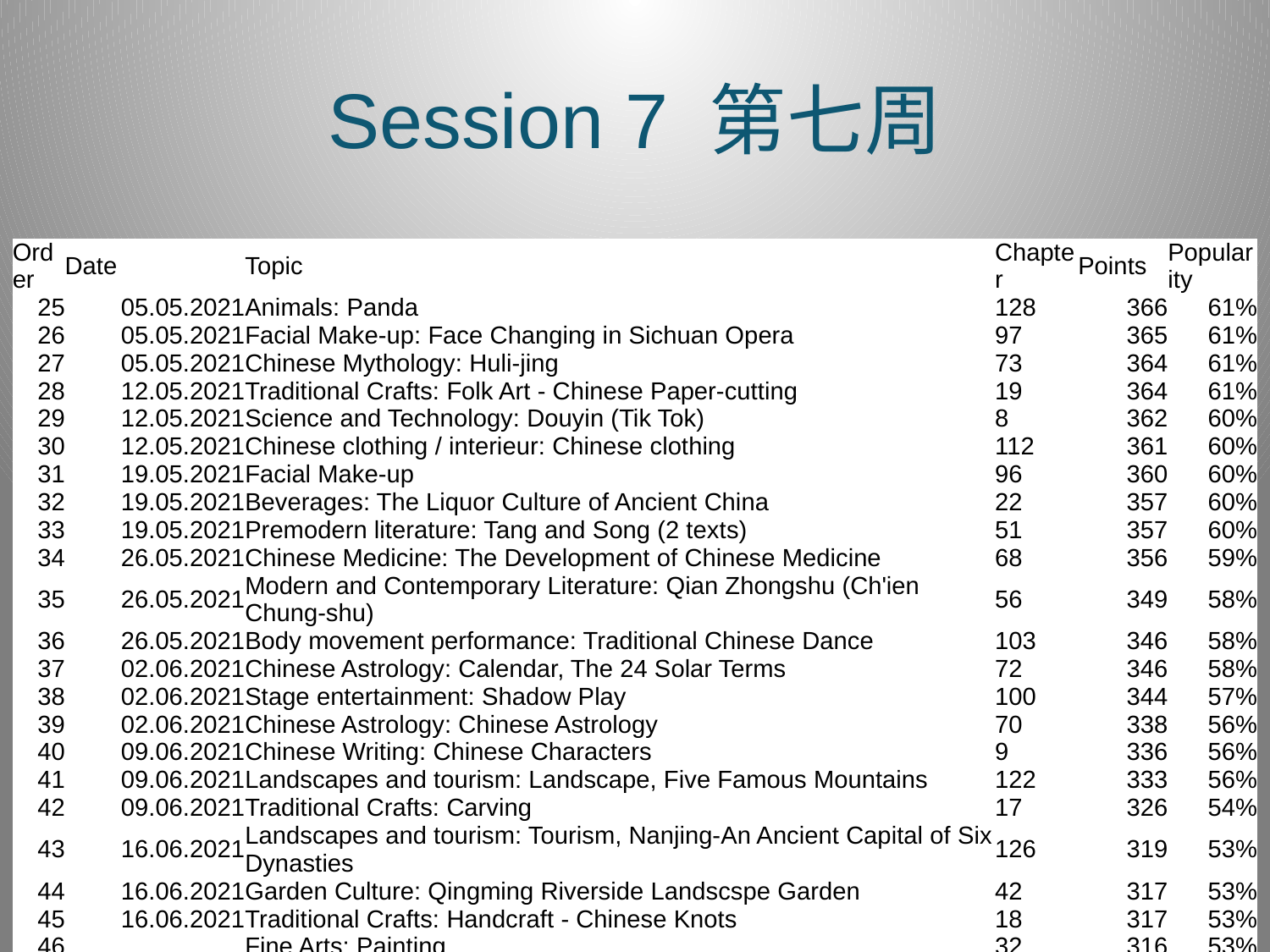

# Session 7 第七周
| Order | Date | Topic | Chapter | Points | Popularity |
| --- | --- | --- | --- | --- | --- |
| 25 | 05.05.2021 | Animals: Panda | 128 | 366 | 61% |
| 26 | 05.05.2021 | Facial Make-up: Face Changing in Sichuan Opera | 97 | 365 | 61% |
| 27 | 05.05.2021 | Chinese Mythology: Huli-jing | 73 | 364 | 61% |
| 28 | 12.05.2021 | Traditional Crafts: Folk Art - Chinese Paper-cutting | 19 | 364 | 61% |
| 29 | 12.05.2021 | Science and Technology: Douyin (Tik Tok) | 8 | 362 | 60% |
| 30 | 12.05.2021 | Chinese clothing / interieur: Chinese clothing | 112 | 361 | 60% |
| 31 | 19.05.2021 | Facial Make-up | 96 | 360 | 60% |
| 32 | 19.05.2021 | Beverages: The Liquor Culture of Ancient China | 22 | 357 | 60% |
| 33 | 19.05.2021 | Premodern literature: Tang and Song (2 texts) | 51 | 357 | 60% |
| 34 | 26.05.2021 | Chinese Medicine: The Development of Chinese Medicine | 68 | 356 | 59% |
| 35 | 26.05.2021 | Modern and Contemporary Literature: Qian Zhongshu (Ch'ien Chung-shu) | 56 | 349 | 58% |
| 36 | 26.05.2021 | Body movement performance: Traditional Chinese Dance | 103 | 346 | 58% |
| 37 | 02.06.2021 | Chinese Astrology: Calendar, The 24 Solar Terms | 72 | 346 | 58% |
| 38 | 02.06.2021 | Stage entertainment: Shadow Play | 100 | 344 | 57% |
| 39 | 02.06.2021 | Chinese Astrology: Chinese Astrology | 70 | 338 | 56% |
| 40 | 09.06.2021 | Chinese Writing: Chinese Characters | 9 | 336 | 56% |
| 41 | 09.06.2021 | Landscapes and tourism: Landscape, Five Famous Mountains | 122 | 333 | 56% |
| 42 | 09.06.2021 | Traditional Crafts: Carving | 17 | 326 | 54% |
| 43 | 16.06.2021 | Landscapes and tourism: Tourism, Nanjing-An Ancient Capital of Six Dynasties | 126 | 319 | 53% |
| 44 | 16.06.2021 | Garden Culture: Qingming Riverside Landscspe Garden | 42 | 317 | 53% |
| 45 | 16.06.2021 | Traditional Crafts: Handcraft - Chinese Knots | 18 | 317 | 53% |
| 46 |  | Fine Arts: Painting | 32 | 316 | 53% |
| 47 |  | Chinese clothing / interieur: Cheongsam | 113 | 312 | 52% |
| 48 |  | Silk Road - by land and by sea: Zhang Qian and the Silk Road | 89 | 309 | 52% |
| 49 |  | Money culture: Currency, Jiaozi (A Paper Currency in Northern Song Dynasty) | 105 | 308 | 51% |
| 50 |  | Beijing Opera: Actor Mei Lanfang | 61 | 306 | 51% |
| 51 |  | Education: Ancient Chinese Education | 116 | 305 | 51% |
| 52 |  | Chinese language | 44 | 304 | 51% |
| 53 |  | Traditional Crafts: Embroidery | 14 | 304 | 51% |
| 54 |  | Chinese Mythology: Gods and Immortals | 74 | 303 | 51% |
| 55 |  | Chinese Writing: Calligraphy | 11 | 302 | 50% |
| 56 |  | Landscapes and tourism: The Ancient Tea Horse Road | 123 | 300 | 50% |
| 57 |  | Traditional Festivals: Spring Festival Couplets | 3 | 299 | 50% |
| 58 |  | Premodern literature: Li Bai's 李白 《长干行》 and its translations | 52 | 297 | 50% |
| 59 |  | Chinese Medicine: Acupuncture and Moxibustion | 67 | 296 | 49% |
| 60 |  | Silk and porcelain: Silk | 29 | 296 | 49% |
| 61 |  | Science and Technology: China's Four New Inventions | 7 | 294 | 49% |
| 62 |  | Stage entertainment: Chinese cinema (dramas and movies) and its popularity and affection in Vietnam | 101 | 294 | 49% |
| 63 |  | Games: Go 围棋 | 107 | 291 | 49% |
| 64 |  | Premodern literature: Strange Stories from a Chinese Studio | 54 | 289 | 48% |
| 65 |  | Religions: Daoism | 76 | 288 | 48% |
| 66 |  | Science and Technology: Ancient Science and Technology | 5 | 286 | 48% |
| 67 |  | Architecture: Bridges | 39 | 284 | 47% |
| 68 |  | Education: Yuelu Academy (One of the Four Most Prestigious Academies) | 117 | 283 | 47% |
| 69 |  | Landscapes and tourism: Mogao Grottoes | 124 | 283 | 47% |
| 70 |  | Silk Road - by land and by sea: Zheng He and the Maritime Silk Road | 90 | 283 | 47% |
| 71 |  | Ancient literature: Classical Literature | 46 | 281 | 47% |
| 72 |  | Army and weapons: Chinese Ancient Weapons | 121 | 281 | 47% |
| 73 |  | Aesthetic ideals and social customs: Habits, Ways of Contacting | 109 | 279 | 47% |
| 74 |  | Architecture: Three Great Towers in China | 38 | 275 | 46% |
| 75 |  | Fine Arts: Seal-cutting | 33 | 275 | 46% |
| 76 |  | Silk Road - by land and by sea: Zheng He's Voyages | 91 | 275 | 46% |
| 77 |  | Garden Culture: Gardens | 40 | 274 | 46% |
| 78 |  | Chinese Medicine: Diagnosis and Pharmacology | 66 | 273 | 46% |
| 79 |  | Beijing Opera | 60 | 272 | 45% |
| 80 |  | Chinese Writing: Chinese Characters and Scripts | 10 | 272 | 45% |
| 81 |  | Premodern literature: China's Four Great Classical Novels | 53 | 270 | 45% |
| 82 |  | Chinese clothing / interieur: The Folding Screen | 115 | 267 | 45% |
| 83 |  | Ancient literature: Chinese Mythology | 48 | 265 | 44% |
| 84 |  | Chinese Medicine: Zhang Zhongjing | 69 | 264 | 44% |
| 85 |  | Landscapes and tourism: Four State-Level Cultural Relics | 125 | 263 | 44% |
| 86 |  | Martial Arts: Qigong | 64 | 262 | 44% |
| 87 |  | Architecture: Four Great Pavilions | 37 | 261 | 44% |
| 88 |  | Religions: Buddhism | 75 | 260 | 43% |
| 89 |  | Traditional Cuisine: Chopsticks | 27 | 260 | 43% |
| 90 |  | Westernization: The Eastward Spread of Western Learning | 92 | 260 | 43% |
| 91 |  | Body movement performance: Chinese Lion Dancing | 104 | 259 | 43% |
| 92 |  | Body movement performance: Stilts | 102 | 259 | 43% |
| 93 |  | Science and Technology: Compass | 6 | 259 | 43% |
| 94 |  | Chinese Writing: The Evolution of Calligraphy | 12 | 258 | 43% |
| 95 |  | Chinese Writing: Ancient Writing and Painting Tool, Writing Brush | 13 | 255 | 43% |
| 96 |  | Garden Culture: Bonsai (Penjing) | 43 | 253 | 42% |
| 97 |  | Traditional Crafts: Lacquerware | 16 | 247 | 41% |
| 98 |  | Chinese clothing / interieur: Batik | 114 | 242 | 40% |
| 99 |  | Confucianism: Confucian Culture | 81 | 237 | 40% |
| 100 |  | Westernization: The Westernization Movement | 93 | 236 | 39% |
| 101 |  | Modern and Contemporary Literature: Novels | 57 | 234 | 39% |
| 102 |  | Modern and Contemporary Literature: Literature, Science Fiction, and Fantasy | 59 | 233 | 39% |
| 103 |  | Ancient literature: Yue Fu | 47 | 231 | 39% |
| 104 |  | Modern and Contemporary Literature: Modern Literature | 55 | 231 | 39% |
| 105 |  | Education: The Nine-Grade Official Selection System in Wei, Jin, Southern and Northern Dynasties | 118 | 229 | 38% |
| 106 |  | Confucianism: Four Main Philosophic Schools | 79 | 226 | 38% |
| 107 |  | Philosophical Schools (Daoism, Buddhism, Legalism): Classical Philosophy - Reading Tao Te Ching | 85 | 225 | 38% |
| 108 |  | Minority cultures: Lisu People and Daogan Festival of Lisu Ethnic Minority | 111 | 219 | 37% |
| 109 |  | Landscapes and tourism: Four Buddhist Shrines | 127 | 213 | 36% |
| 110 |  | Beijing Opera: Beijing Opera Acrobatics | 62 | 211 | 35% |
| 111 |  | Confucianism: Classical Philosophy - Confucius and Confucianism | 80 | 211 | 35% |
| 112 |  | Martial Arts: Wushu | 63 | 211 | 35% |
| 113 |  | Army and weapons: Terracotta Army | 120 | 210 | 35% |
| 114 |  | Fine Arts: Bada Shanren and Qi Baishi | 34 | 210 | 35% |
| 115 |  | Martial Arts: Huo Yuanjia | 65 | 210 | 35% |
| 116 |  | Modern and Contemporary Literature: Contemporary Literature | 58 | 209 | 35% |
| 117 |  | Philosophical Schools (Daoism, Buddhism, Legalism): Classical Philosophy - Daoism | 84 | 204 | 34% |
| 118 |  | Traditional Festivals: Lattice on Ancient Chinese Windows | 4 | 203 | 34% |
| 119 |  | Silk and porcelain: Porcelain | 30 | 197 | 33% |
| 120 |  | Philosophical Schools (Daoism, Buddhism, Legalism): Legalism | 88 | 196 | 33% |
| 121 |  | Confucianism: Chinese Traditional Culture-Five Constant Virtues | 83 | 195 | 33% |
| 122 |  | Traditional Crafts: Cloisonne | 15 | 194 | 32% |
| 123 |  | Religions: Christianity | 78 | 176 | 29% |
| 124 |  | Religions: Islam | 77 | 171 | 29% |
| 125 |  | Confucianism: Classical Philosophy - Reading The Analects | 82 | 170 | 28% |
| 126 |  | Philosophical Schools (Daoism, Buddhism, Legalism): Classical Philosophy - Reading The Importance of Living | 87 | 168 | 28% |
| 127 |  | Philosophical Schools (Daoism, Buddhism, Legalism): Classical Philosophy - Reading The Sutra of Hui-neng | 86 | 154 | 26% |